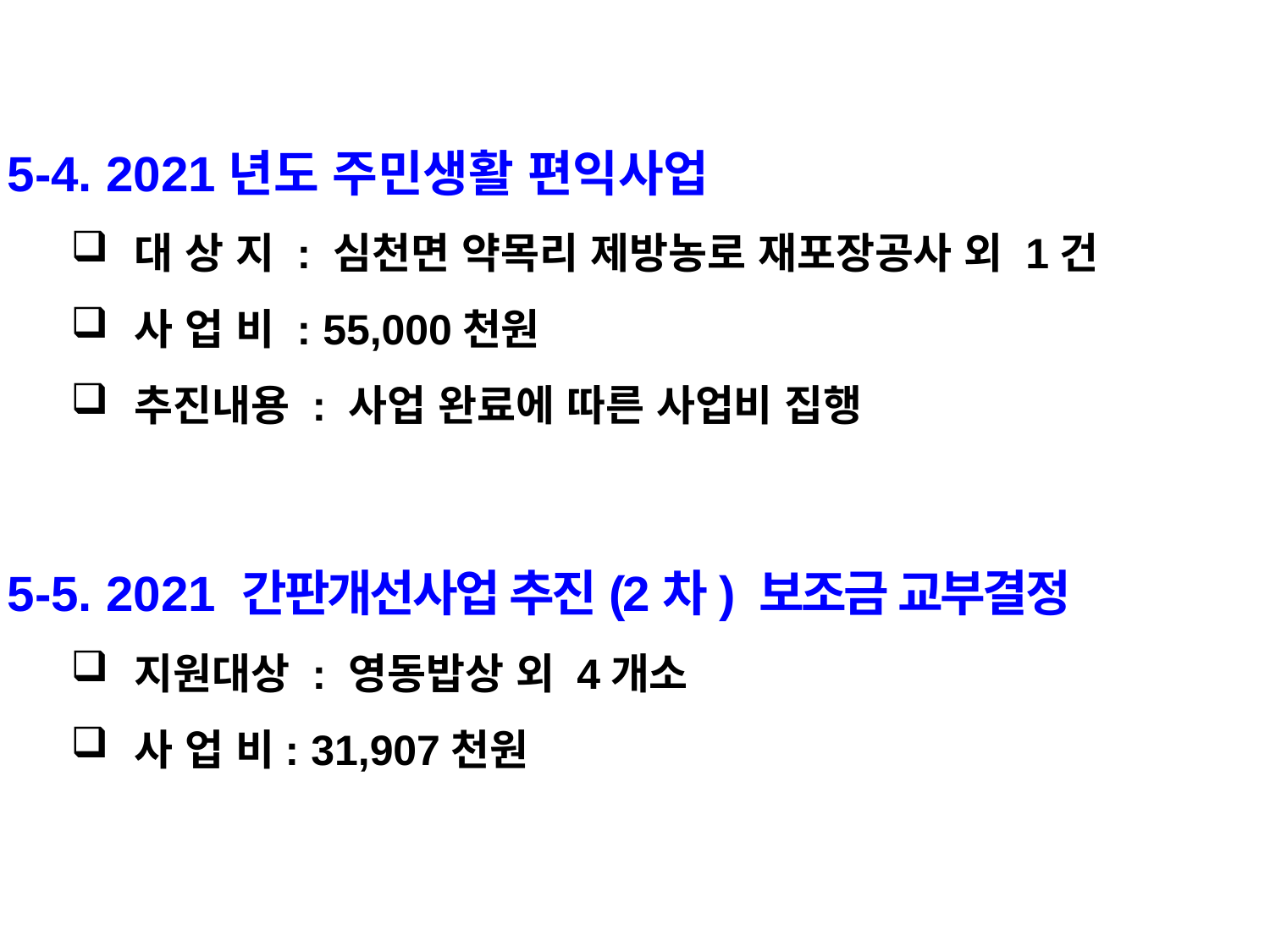

5-4. 2021년도 주민생활 편익사업
대 상 지 : 심천면 약목리 제방농로 재포장공사 외 1건
사 업 비 : 55,000천원
추진내용 : 사업 완료에 따른 사업비 집행
5-5. 2021 간판개선사업 추진(2차) 보조금 교부결정
지원대상 : 영동밥상 외 4개소
사 업 비: 31,907천원